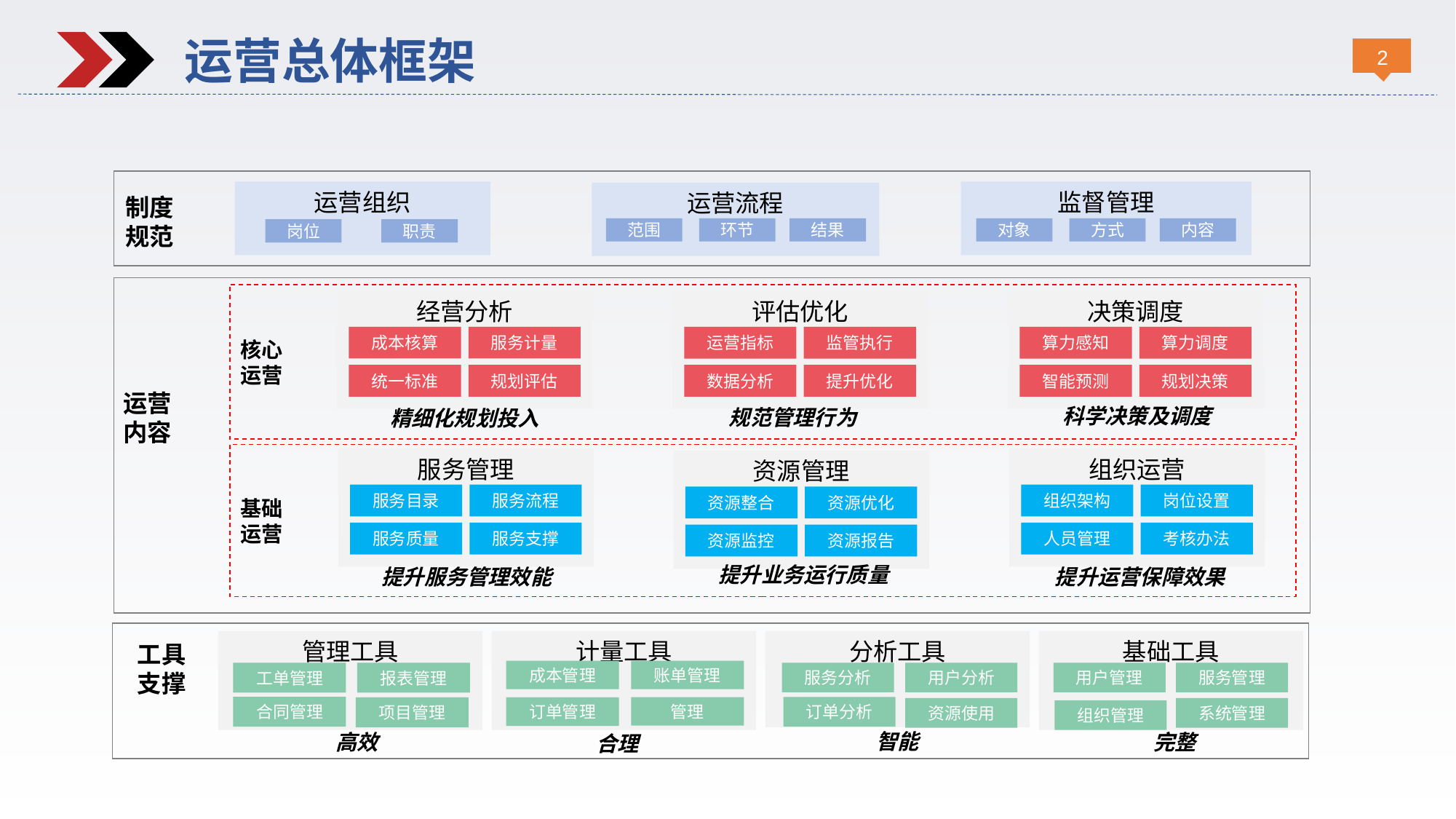

运营总体框架

监督管理
运营组织
运营流程
制度规范
范围
环节
结果
对象
方式
内容
岗位
职责

核心
运营
经营分析
决策调度
评估优化
成本核算
服务计量
算力感知
算力调度
运营指标
监管执行
统一标准
规划评估
智能预测
规划决策
数据分析
提升优化
运营内容
科学决策及调度
规范管理行为
精细化规划投入
基础
运营
服务管理
组织运营
资源管理
服务目录
服务流程
组织架构
岗位设置
资源整合
资源优化
服务质量
服务支撑
人员管理
考核办法
资源监控
资源报告
提升业务运行质量
提升运营保障效果
提升服务管理效能

分析工具
基础工具
计量工具
管理工具
工具支撑
成本管理
账单管理
服务分析
用户分析
用户管理
服务管理
工单管理
报表管理
合同管理
订单分析
管理
项目管理
订单管理
资源使用
系统管理
组织管理
智能
完整
高效
合理